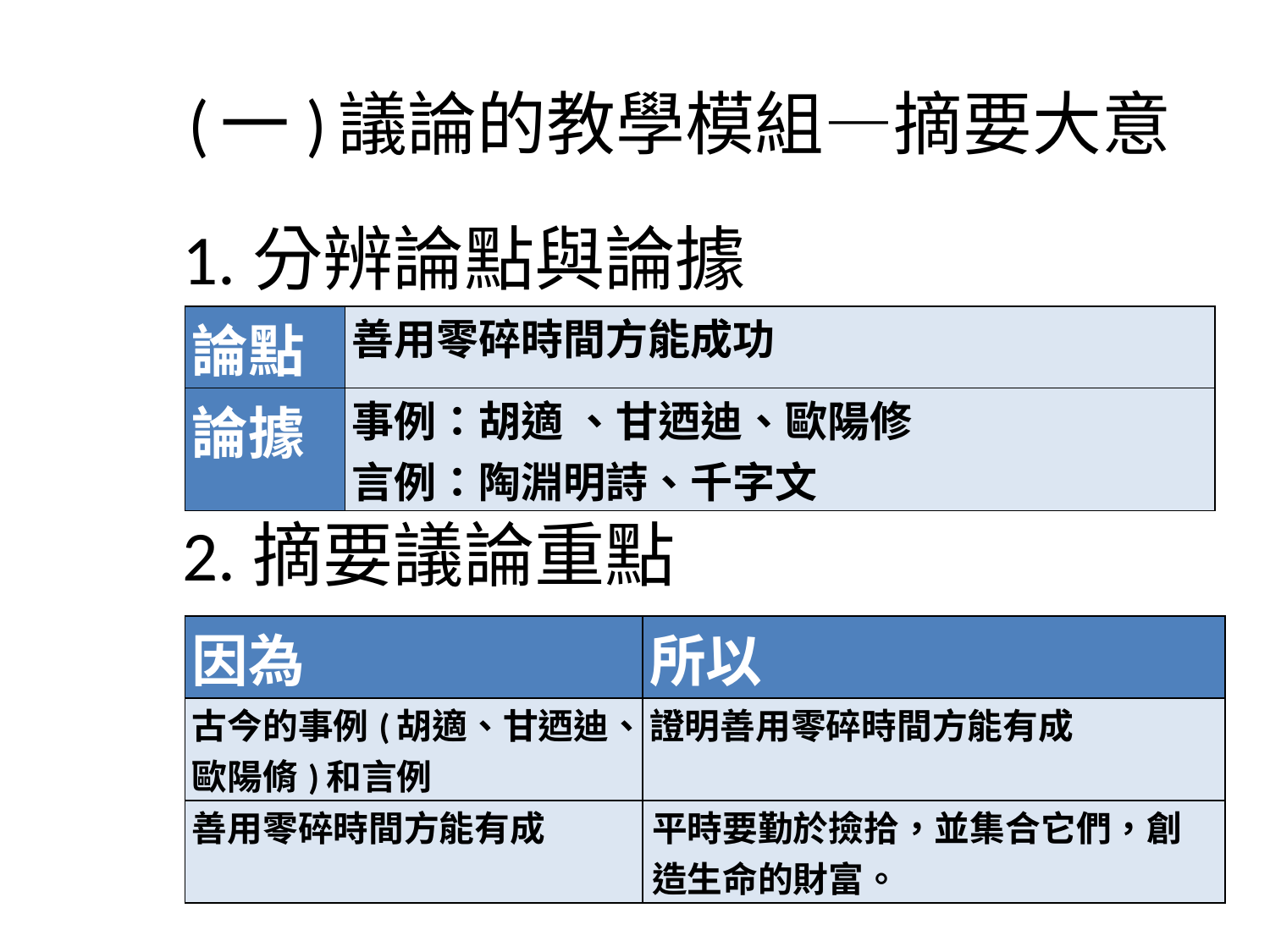

# (一)議論的教學模組—摘要大意
1.分辨論點與論據

2.摘要議論重點

| 論點 | 善用零碎時間方能成功 |
| --- | --- |
| 論據 | 事例：胡適 、甘迺迪、歐陽修 言例：陶淵明詩、千字文 |
| 因為 | 所以 |
| --- | --- |
| 古今的事例(胡適、甘迺迪、歐陽脩)和言例 | 證明善用零碎時間方能有成 |
| 善用零碎時間方能有成 | 平時要勤於撿拾，並集合它們，創造生命的財富。 |